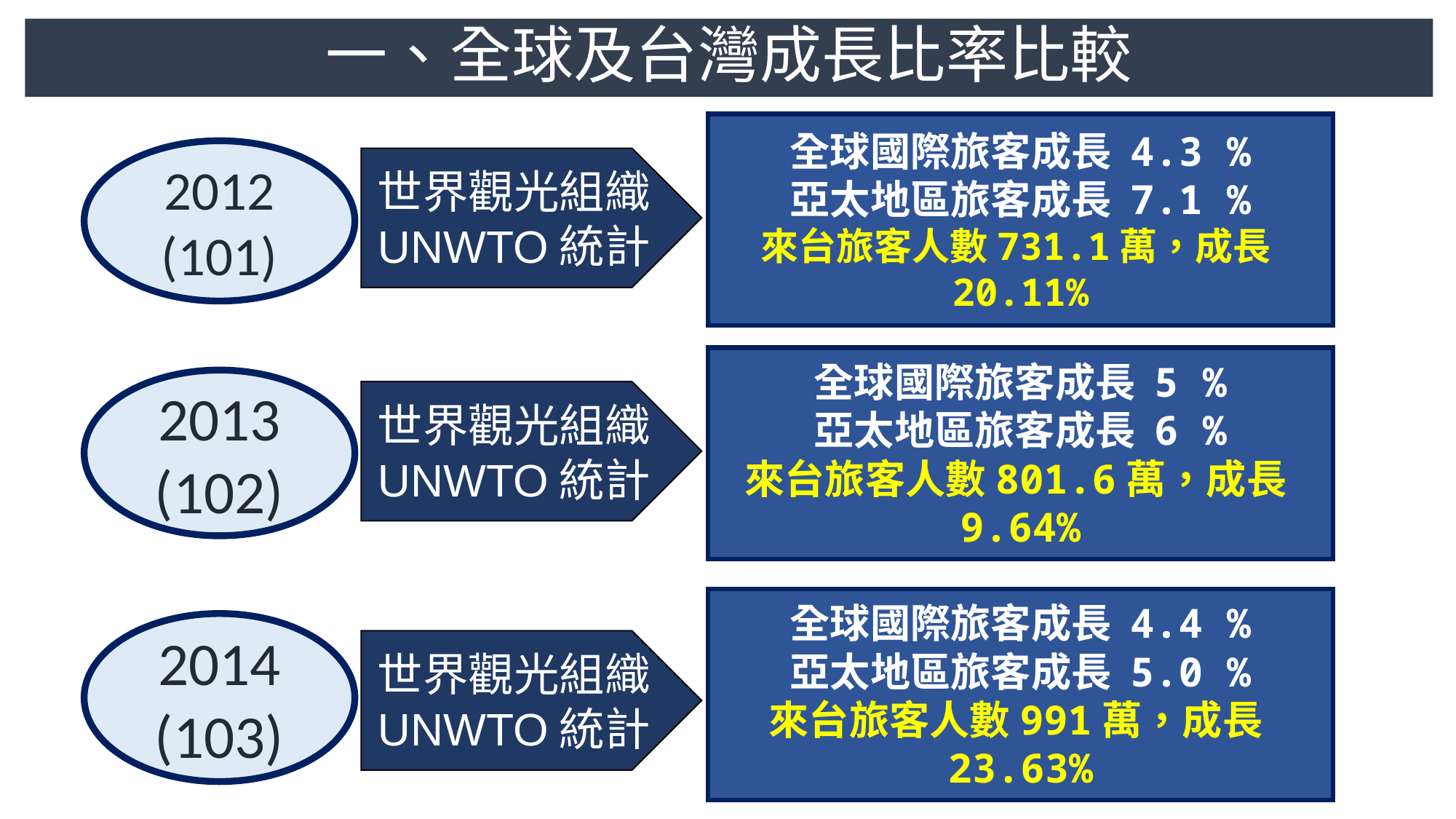

# 一、全球及台灣成長比率比較
全球國際旅客成長 4.3 %
亞太地區旅客成長 7.1 %
來台旅客人數731.1萬，成長20.11%
2012
(101)
世界觀光組織
UNWTO統計
全球國際旅客成長 5 %
亞太地區旅客成長 6 %
來台旅客人數801.6萬，成長9.64%
2013
(102)
世界觀光組織
UNWTO統計
全球國際旅客成長 4.4 %
亞太地區旅客成長 5.0 %
來台旅客人數991萬，成長23.63%
2014
(103)
世界觀光組織
UNWTO統計